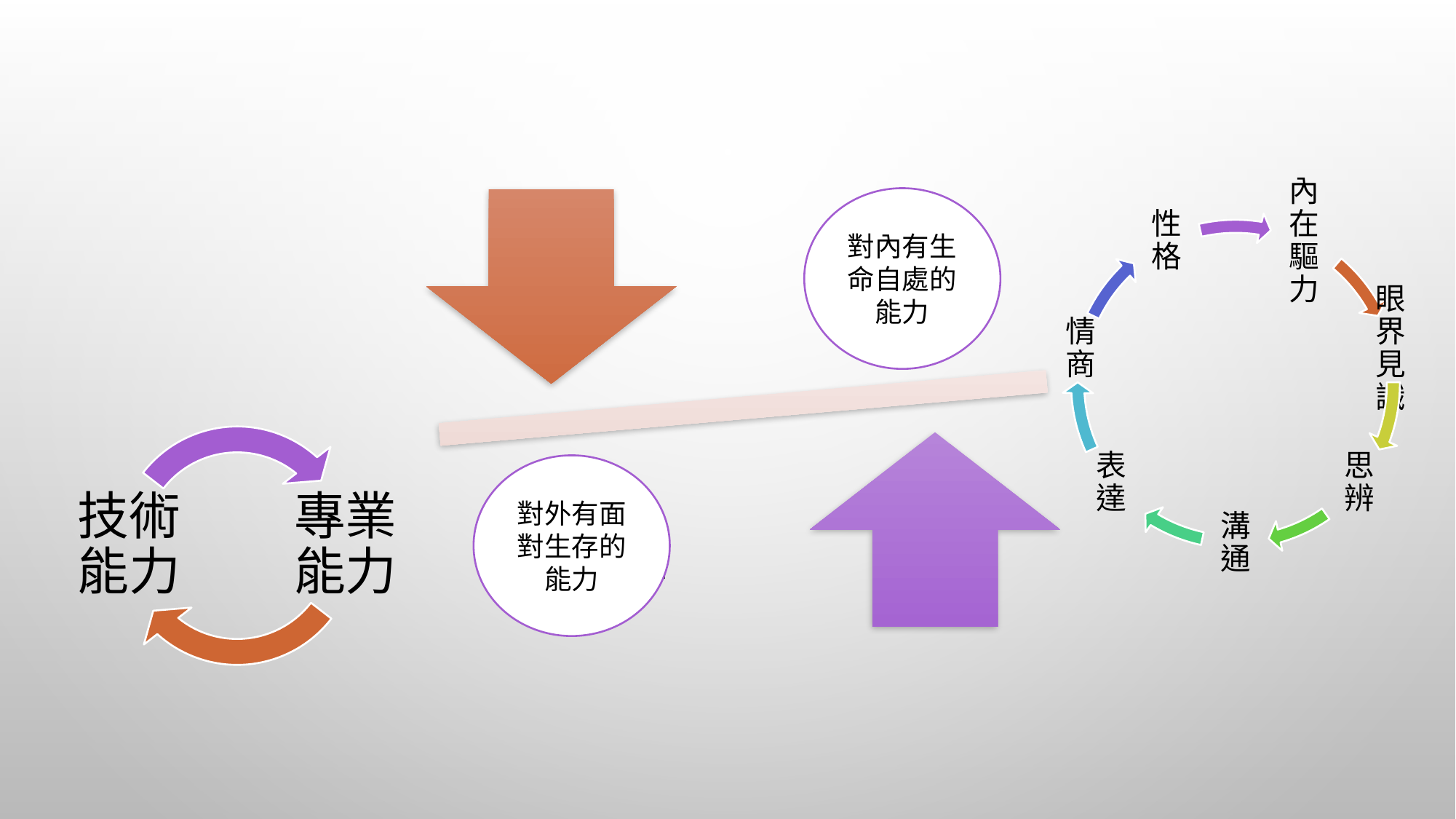

內在驅力
眼界見識
思辨
溝通
表達
情商
性格
內聖
外王
對內有生命自處的能力
專業能力
技術能力
對外有面對生存的能力